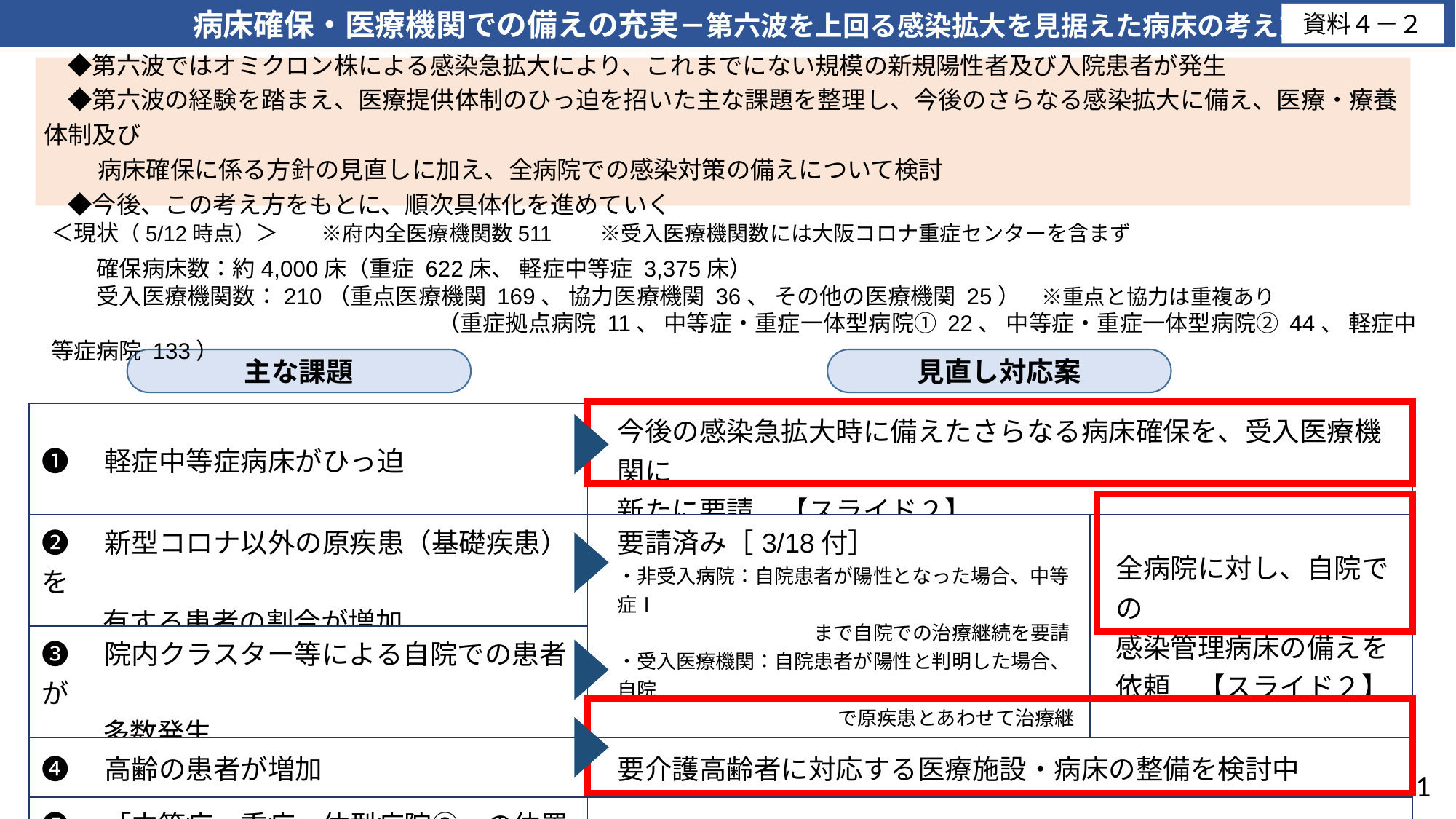

病床確保・医療機関での備えの充実－第六波を上回る感染拡大を見据えた病床の考え方－
資料４－２
　◆第六波ではオミクロン株による感染急拡大により、これまでにない規模の新規陽性者及び入院患者が発生
　◆第六波の経験を踏まえ、医療提供体制のひっ迫を招いた主な課題を整理し、今後のさらなる感染拡大に備え、医療・療養体制及び
　　 病床確保に係る方針の見直しに加え、全病院での感染対策の備えについて検討
　◆今後、この考え方をもとに、順次具体化を進めていく
＜現状（5/12時点）＞　　※府内全医療機関数511　　※受入医療機関数には大阪コロナ重症センターを含まず

　　確保病床数：約4,000床（重症 622床、 軽症中等症 3,375床）
　　受入医療機関数：210（重点医療機関 169、 協力医療機関 36、 その他の医療機関 25）　※重点と協力は重複あり
　　　　　　　　　　　　　　　　　（重症拠点病院 11、 中等症・重症一体型病院① 22、 中等症・重症一体型病院② 44、 軽症中等症病院 133）
主な課題
見直し対応案

| ❶　軽症中等症病床がひっ迫 | 今後の感染急拡大時に備えたさらなる病床確保を、受入医療機関に 新たに要請　【スライド２】 |  |
| --- | --- | --- |
| ❷　新型コロナ以外の原疾患（基礎疾患）を 　　 有する患者の割合が増加 | 要請済み［3/18付］ ・非受入病院：自院患者が陽性となった場合、中等症Ⅰ 　　　　　　　　　　まで自院での治療継続を要請 ・受入医療機関：自院患者が陽性と判明した場合、自院 　　　　　　　　　　　 で原疾患とあわせて治療継続を要請 | 全病院に対し、自院での 感染管理病床の備えを 依頼　【スライド２】 |
| ❸　院内クラスター等による自院での患者が 　　 多数発生 |  |  |
| ❹　高齢の患者が増加 | 要介護高齢者に対応する医療施設・病床の整備を検討中 |  |
| ❺　「中等症・重症一体型病院②」の位置付け 　　　　　院内で中等症病床から重症病床に移行する事例が少なく、 　　　　　重症病床の活用が不十分 | 医療機関分類について見直し・整理を実施　【スライド３】 |  |

1